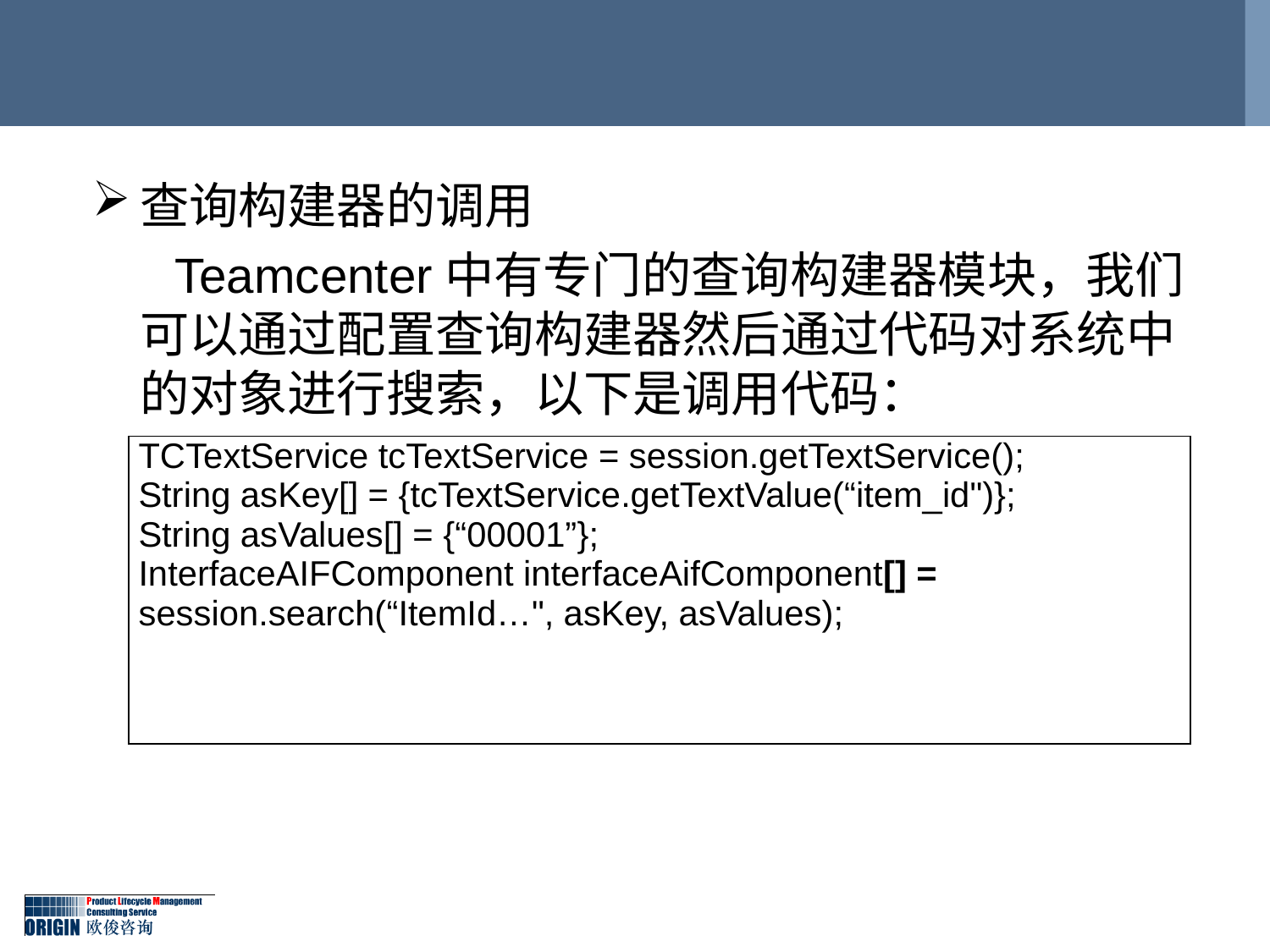

# Teamcenter中查询构建器的调用
查询构建器的调用
      Teamcenter中有专门的查询构建器模块，我们可以通过配置查询构建器然后通过代码对系统中的对象进行搜索，以下是调用代码：

| TCTextService tcTextService = session.getTextService(); String asKey[] = {tcTextService.getTextValue(“item\_id")}; String asValues[] = {“00001”}; InterfaceAIFComponent interfaceAifComponent[] = session.search(“ItemId…", asKey, asValues); |
| --- |